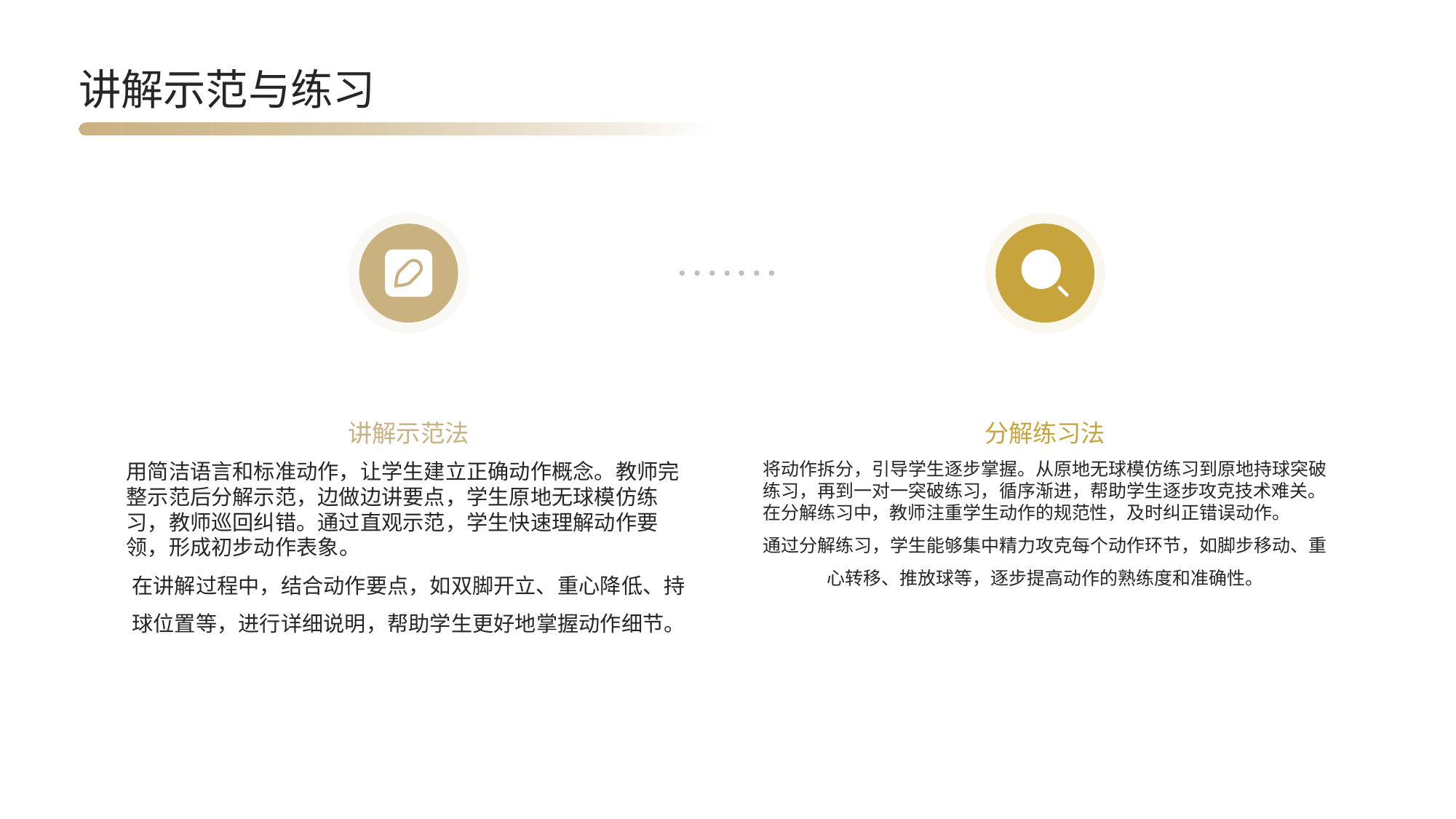

讲解示范与练习

讲解示范法
分解练习法
用简洁语言和标准动作，让学生建立正确动作概念。教师完整示范后分解示范，边做边讲要点，学生原地无球模仿练习，教师巡回纠错。通过直观示范，学生快速理解动作要领，形成初步动作表象。
在讲解过程中，结合动作要点，如双脚开立、重心降低、持球位置等，进行详细说明，帮助学生更好地掌握动作细节。
将动作拆分，引导学生逐步掌握。从原地无球模仿练习到原地持球突破练习，再到一对一突破练习，循序渐进，帮助学生逐步攻克技术难关。在分解练习中，教师注重学生动作的规范性，及时纠正错误动作。
通过分解练习，学生能够集中精力攻克每个动作环节，如脚步移动、重心转移、推放球等，逐步提高动作的熟练度和准确性。